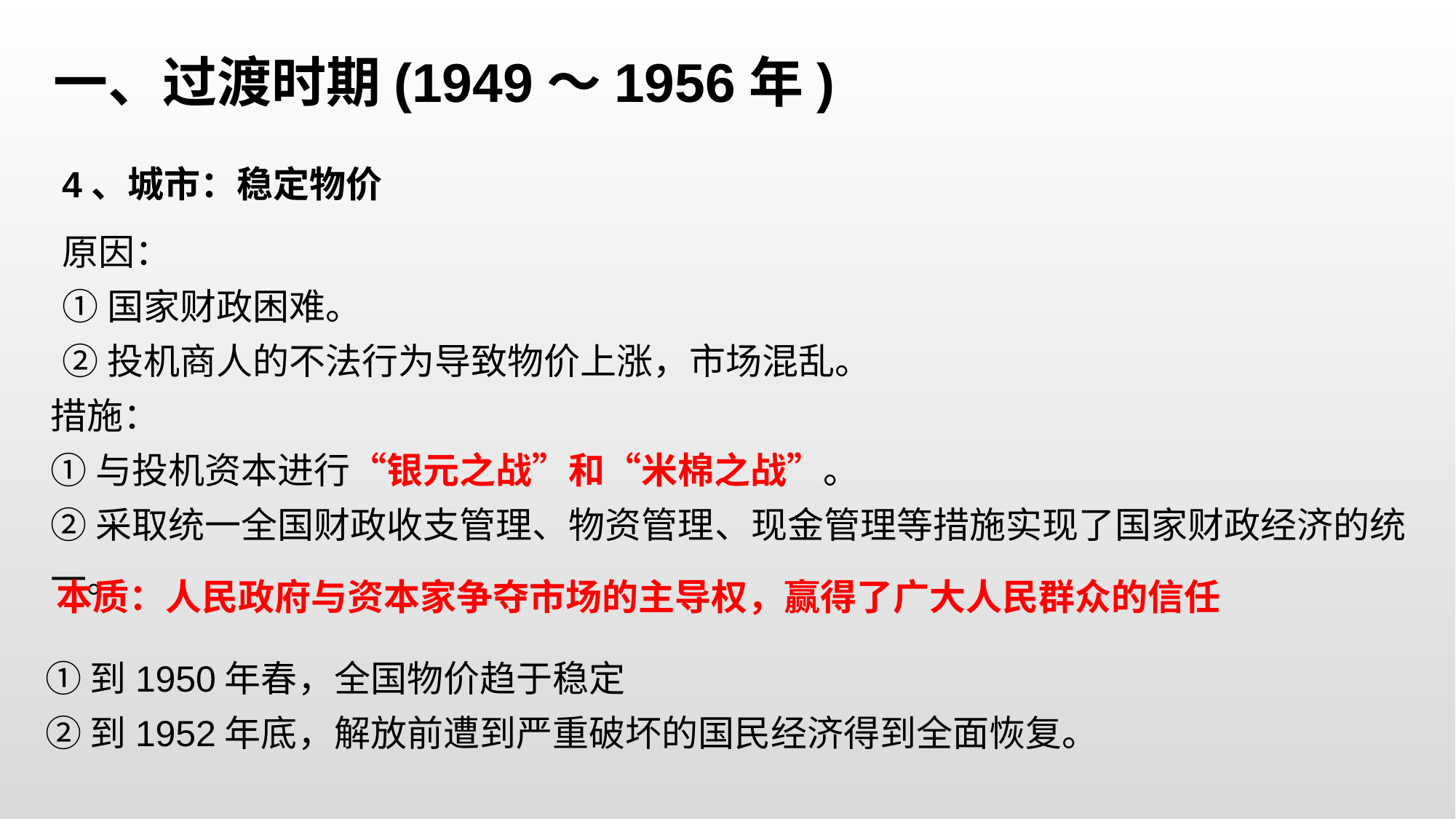

一、过渡时期(1949～1956年)
4、城市：稳定物价

原因：
①国家财政困难。
②投机商人的不法行为导致物价上涨，市场混乱。

措施：
①与投机资本进行“银元之战”和“米棉之战”。
②采取统一全国财政收支管理、物资管理、现金管理等措施实现了国家财政经济的统一。
本质：人民政府与资本家争夺市场的主导权，赢得了广大人民群众的信任
①到1950年春，全国物价趋于稳定
②到1952年底，解放前遭到严重破坏的国民经济得到全面恢复。